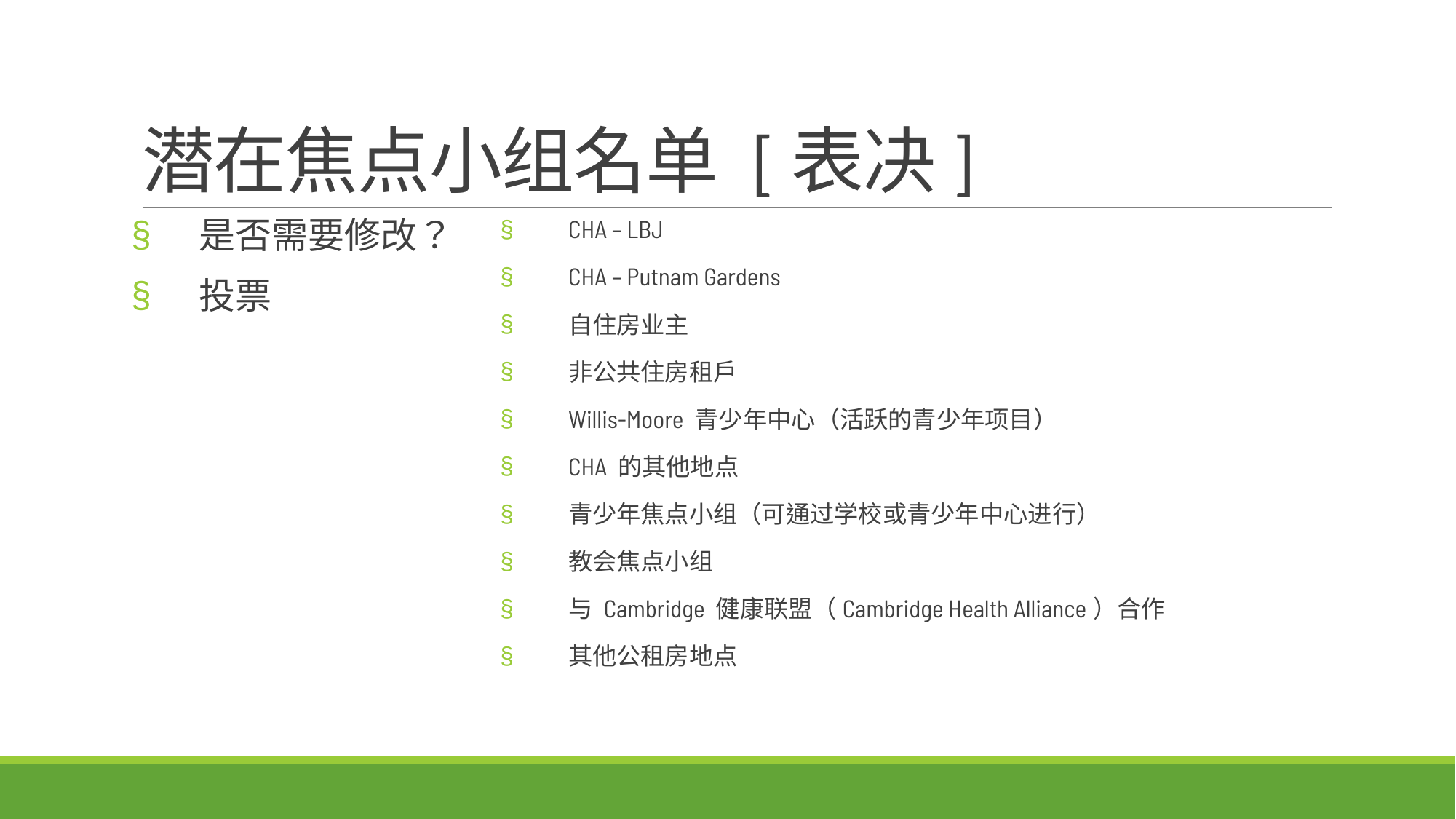

# 潜在焦点小组名单 [表决]
是否需要修改？
投票
CHA – LBJ
CHA – Putnam Gardens
自住房业主
非公共住房租户
Willis-Moore 青少年中心（活跃的青少年项目）
CHA 的其他地点
青少年焦点小组（可通过学校或青少年中心进行）
教会焦点小组
与 Cambridge 健康联盟（Cambridge Health Alliance）合作
其他公租房地点